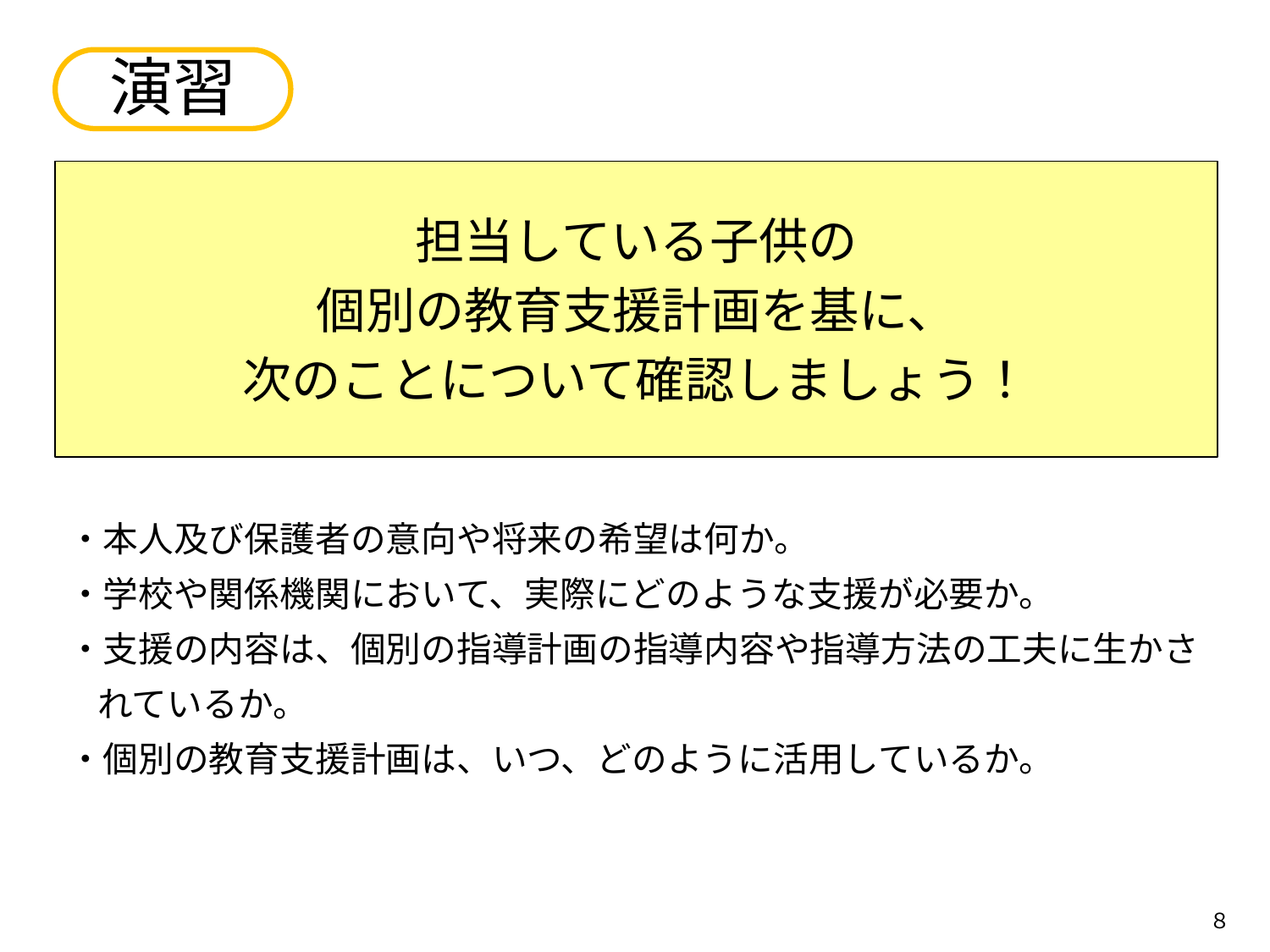

演習

担当している子供の
個別の教育支援計画を基に、
次のことについて確認しましょう！
・本人及び保護者の意向や将来の希望は何か。
・学校や関係機関において、実際にどのような支援が必要か。
・支援の内容は、個別の指導計画の指導内容や指導方法の工夫に生かされているか。
・個別の教育支援計画は、いつ、どのように活用しているか。
８